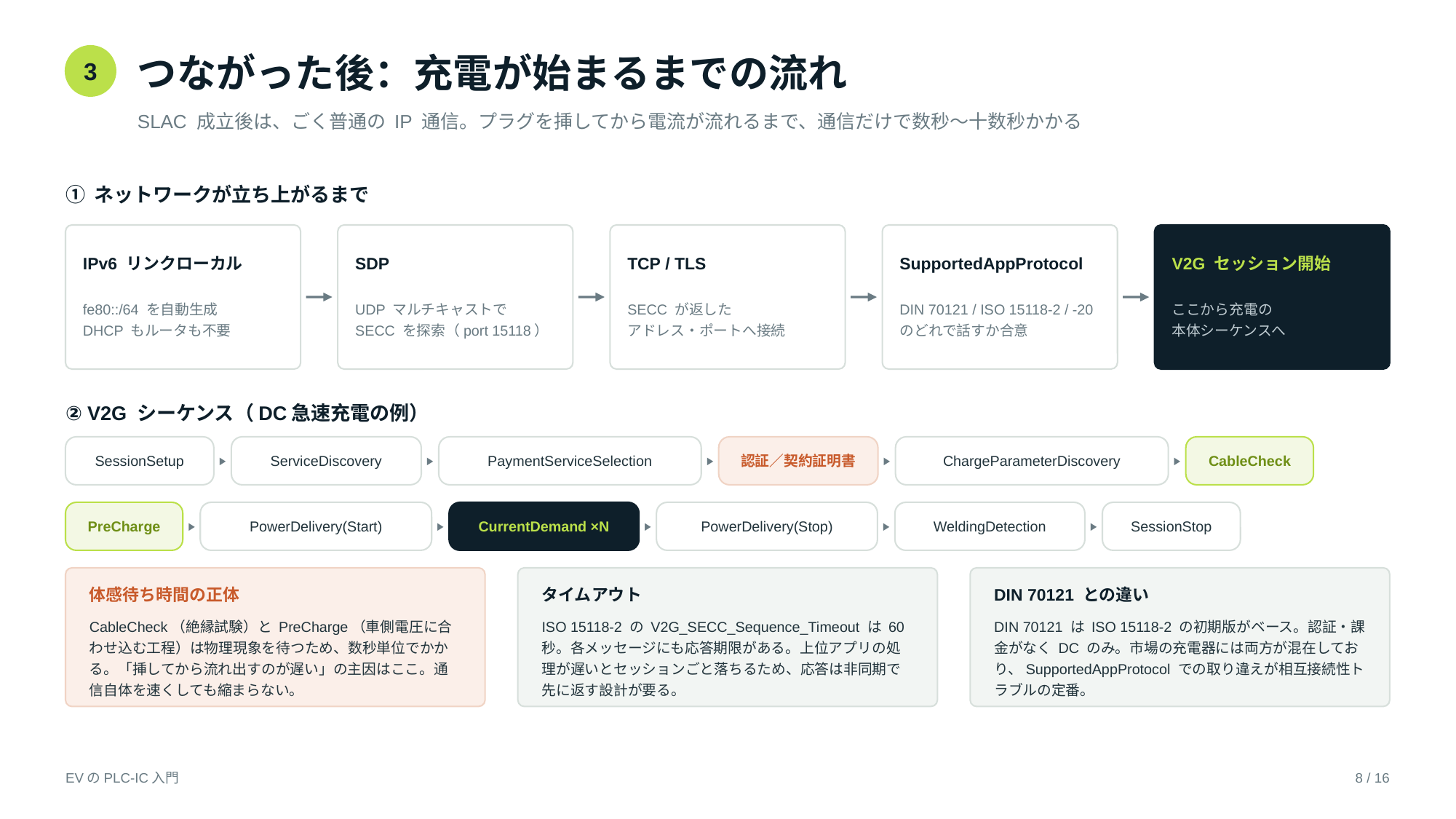

つながった後：充電が始まるまでの流れ

3
SLAC 成立後は、ごく普通の IP 通信。プラグを挿してから電流が流れるまで、通信だけで数秒〜十数秒かかる
① ネットワークが立ち上がるまで

IPv6 リンクローカル
SDP
TCP / TLS
SupportedAppProtocol
V2G セッション開始
fe80::/64 を自動生成
DHCP もルータも不要
UDP マルチキャストで
SECC を探索（port 15118）
SECC が返した
アドレス・ポートへ接続
DIN 70121 / ISO 15118-2 / -20
のどれで話すか合意
ここから充電の
本体シーケンスへ

② V2G シーケンス（DC急速充電の例）

SessionSetup
▶

ServiceDiscovery
▶

PaymentServiceSelection
▶

認証／契約証明書
▶

ChargeParameterDiscovery
▶

CableCheck

PreCharge
▶

PowerDelivery(Start)
▶

CurrentDemand ×N
▶

PowerDelivery(Stop)
▶

WeldingDetection
▶

SessionStop

体感待ち時間の正体
タイムアウト
DIN 70121 との違い
CableCheck（絶縁試験）と PreCharge（車側電圧に合わせ込む工程）は物理現象を待つため、数秒単位でかかる。「挿してから流れ出すのが遅い」の主因はここ。通信自体を速くしても縮まらない。
ISO 15118-2 の V2G_SECC_Sequence_Timeout は 60 秒。各メッセージにも応答期限がある。上位アプリの処理が遅いとセッションごと落ちるため、応答は非同期で先に返す設計が要る。
DIN 70121 は ISO 15118-2 の初期版がベース。認証・課金がなく DC のみ。市場の充電器には両方が混在しており、SupportedAppProtocol での取り違えが相互接続性トラブルの定番。
EVのPLC-IC入門
8 / 16